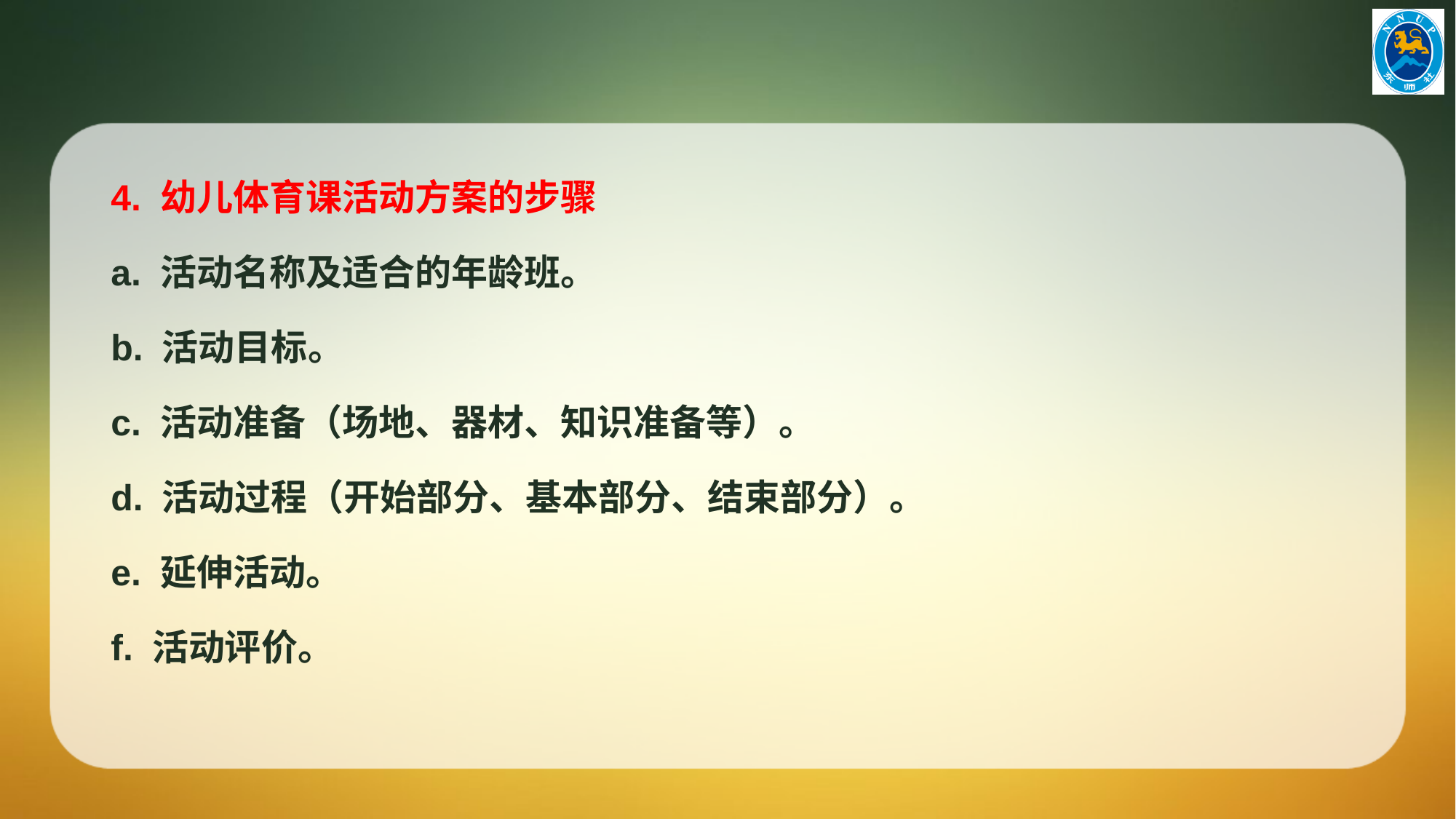

#
4. 幼儿体育课活动方案的步骤
a. 活动名称及适合的年龄班。
b. 活动目标。
c. 活动准备（场地、器材、知识准备等）。
d. 活动过程（开始部分、基本部分、结束部分）。
e. 延伸活动。
f. 活动评价。